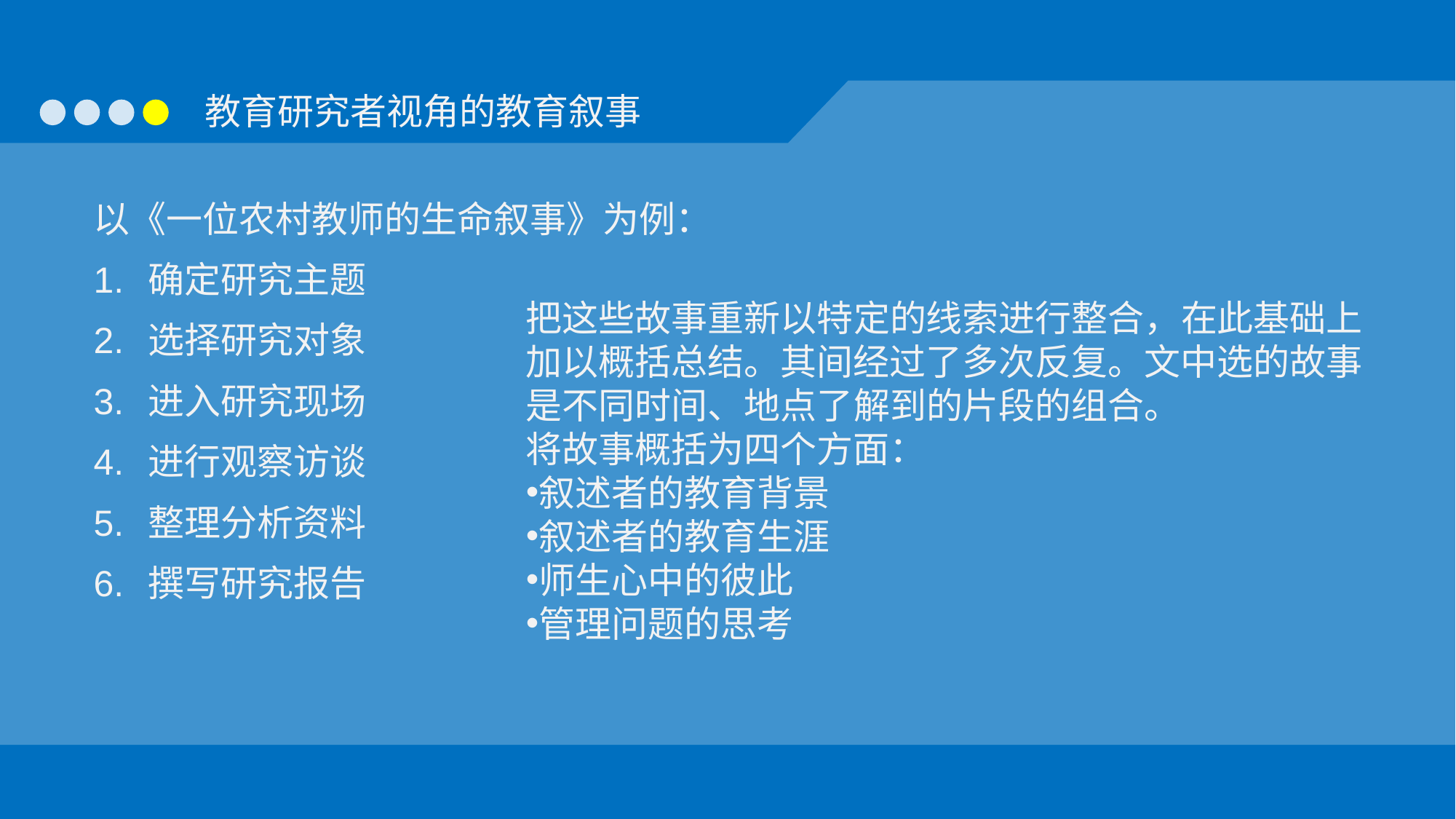

以《一位农村教师的生命叙事》为例：
确定研究主题
选择研究对象
进入研究现场
进行观察访谈
整理分析资料
撰写研究报告
把这些故事重新以特定的线索进行整合，在此基础上加以概括总结。其间经过了多次反复。文中选的故事是不同时间、地点了解到的片段的组合。
将故事概括为四个方面：
叙述者的教育背景
叙述者的教育生涯
师生心中的彼此
管理问题的思考